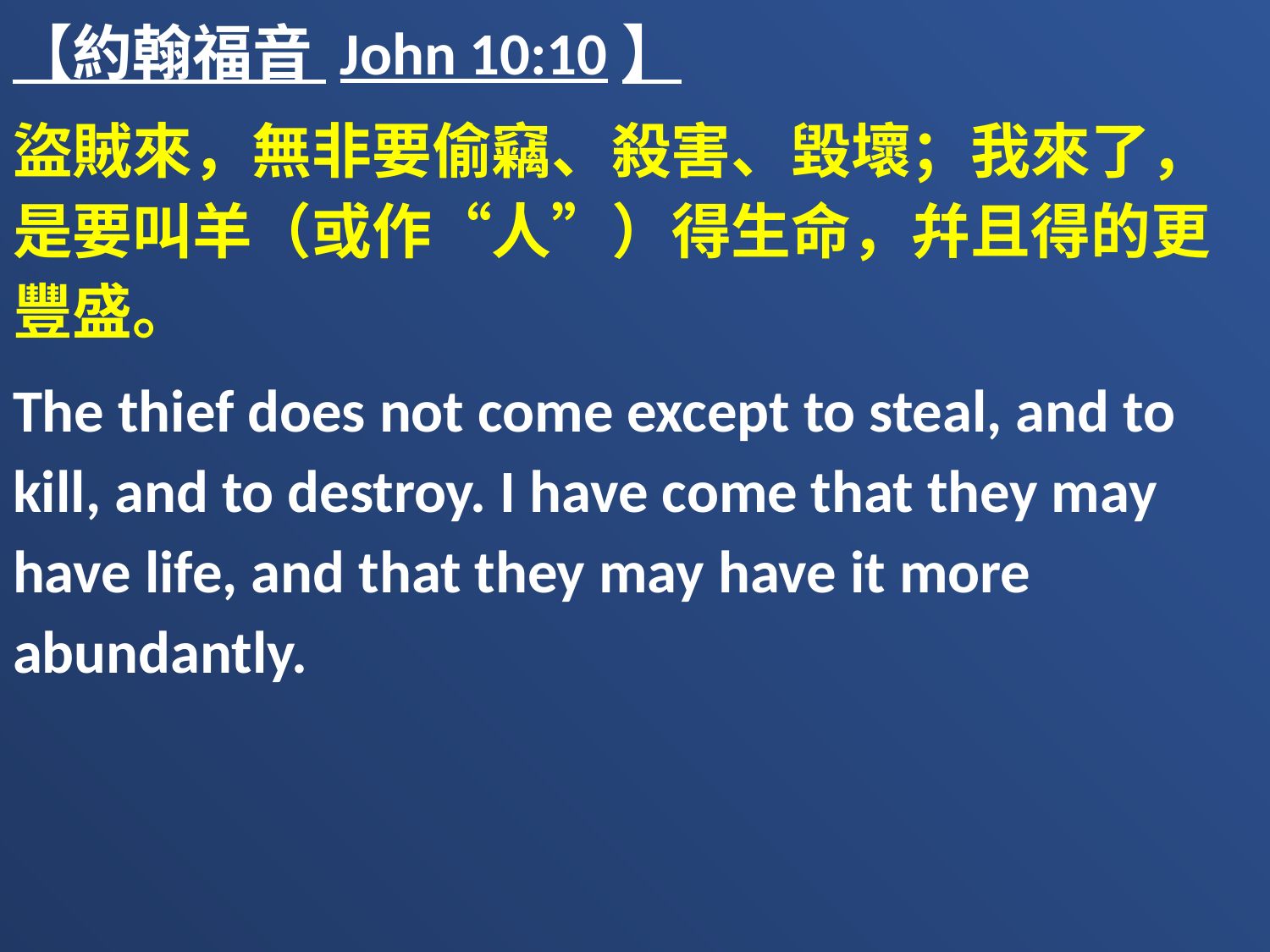

【約翰福音 John 10:10】
盜賊來，無非要偷竊、殺害、毀壞；我來了，是要叫羊（或作“人”）得生命，幷且得的更豐盛。
The thief does not come except to steal, and to kill, and to destroy. I have come that they may have life, and that they may have it more abundantly.